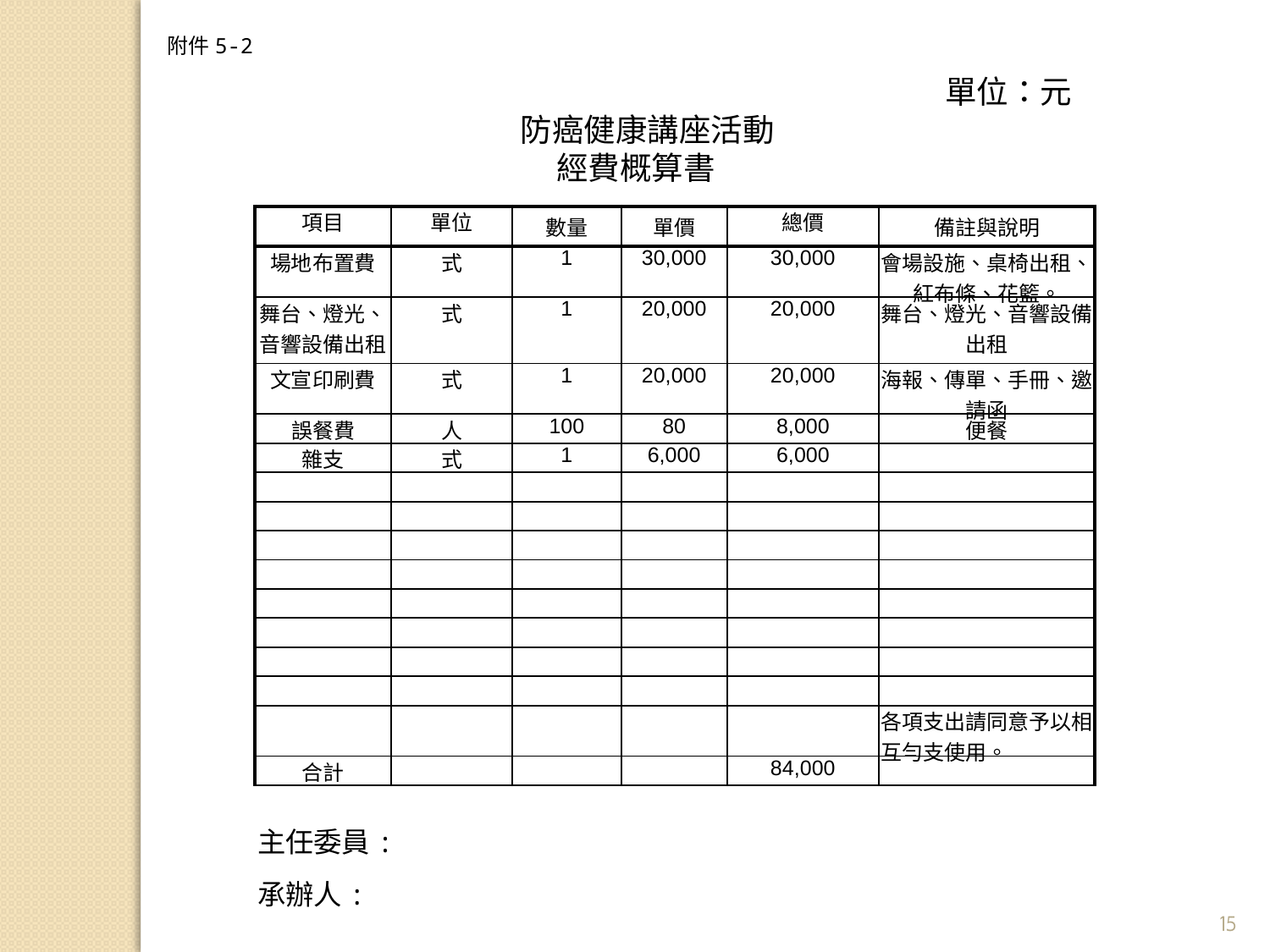

附件5-2
                                                                                  單位：元
                       防癌健康講座活動
                            經費概算書
| 項目 | 單位 | 數量 | 單價 | 總價 | 備註與說明 |
| --- | --- | --- | --- | --- | --- |
| 場地布置費 | 式 | 1 | 30,000 | 30,000 | 會場設施、桌椅出租、紅布條、花籃。 |
| 舞台、燈光、音響設備出租 | 式 | 1 | 20,000 | 20,000 | 舞台、燈光、音響設備出租 |
| 文宣印刷費 | 式 | 1 | 20,000 | 20,000 | 海報、傳單、手冊、邀請函 |
| 誤餐費 | 人 | 100 | 80 | 8,000 | 便餐 |
| 雜支 | 式 | 1 | 6,000 | 6,000 |  |
|  |  |  |  |  |  |
|  |  |  |  |  |  |
|  |  |  |  |  |  |
|  |  |  |  |  |  |
|  |  |  |  |  |  |
|  |  |  |  |  |  |
|  |  |  |  |  |  |
|  |  |  |  |  |  |
|  |  |  |  |  | 各項支出請同意予以相互勻支使用。 |
| 合計 |  |  |  | 84,000 |  |
主任委員:

承辦人:
15